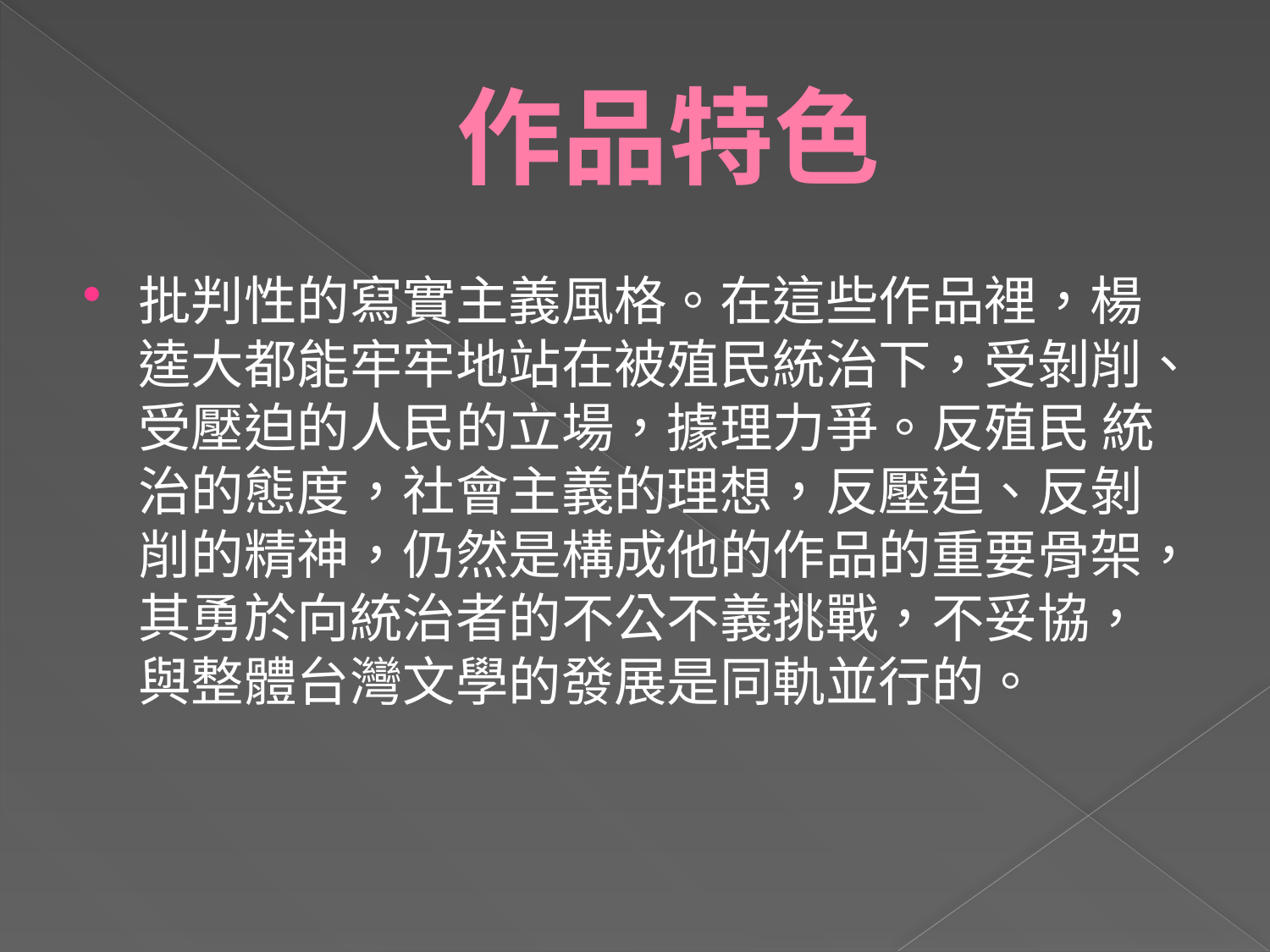

# 作品特色
批判性的寫實主義風格。在這些作品裡，楊逵大都能牢牢地站在被殖民統治下，受剝削、受壓迫的人民的立場，據理力爭。反殖民 統治的態度，社會主義的理想，反壓迫、反剝削的精神，仍然是構成他的作品的重要骨架，其勇於向統治者的不公不義挑戰，不妥協，與整體台灣文學的發展是同軌並行的。